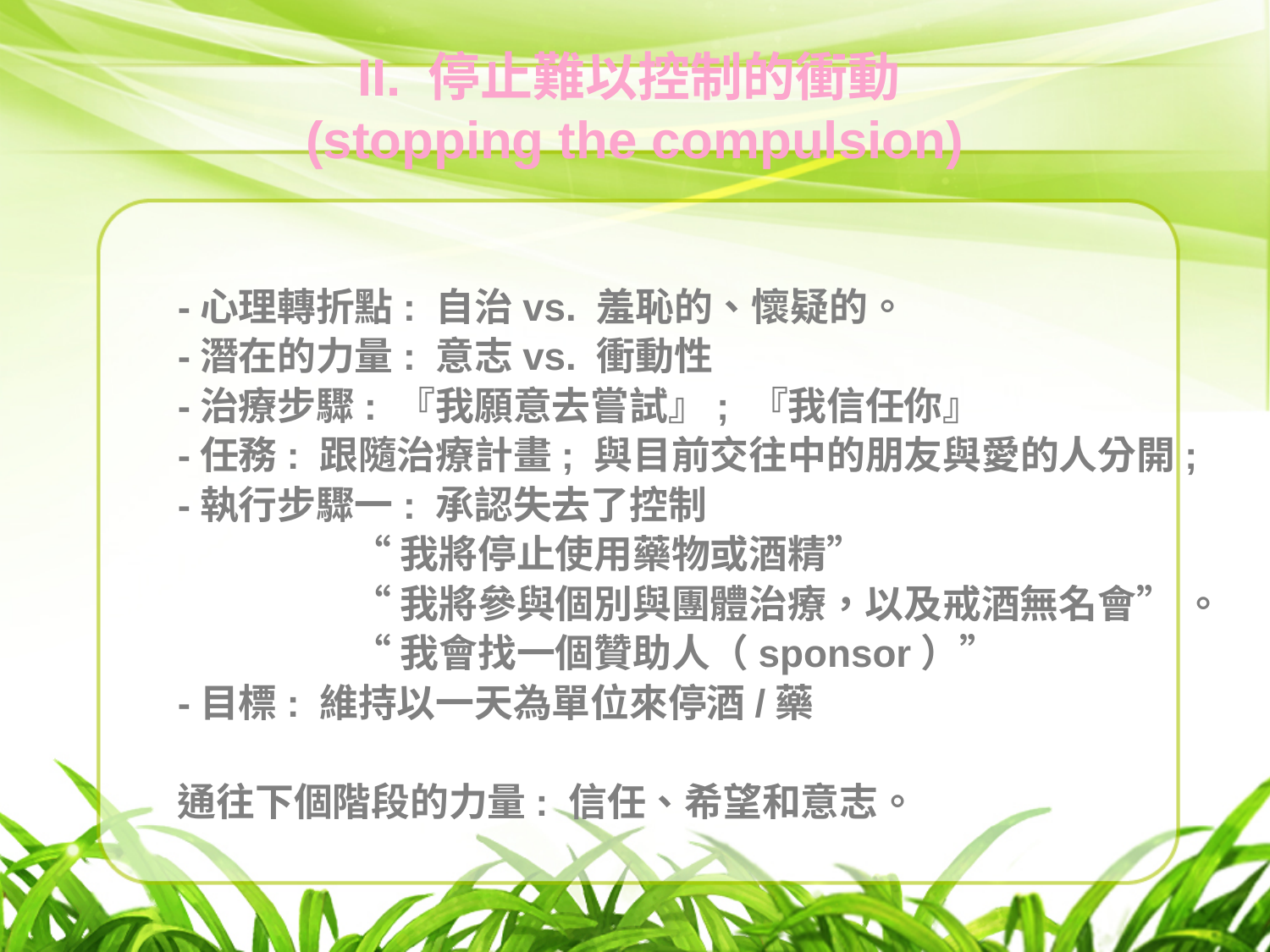

# II. 停止難以控制的衝動 (stopping the compulsion)
-心理轉折點: 自治vs. 羞恥的、懷疑的。
-潛在的力量: 意志vs. 衝動性
-治療步驟: 『我願意去嘗試』; 『我信任你』
-任務: 跟隨治療計畫; 與目前交往中的朋友與愛的人分開;
-執行步驟一: 承認失去了控制
		“我將停止使用藥物或酒精”
		“我將參與個別與團體治療，以及戒酒無名會” 。
		“我會找一個贊助人（sponsor）”
-目標: 維持以一天為單位來停酒/藥

通往下個階段的力量: 信任、希望和意志。